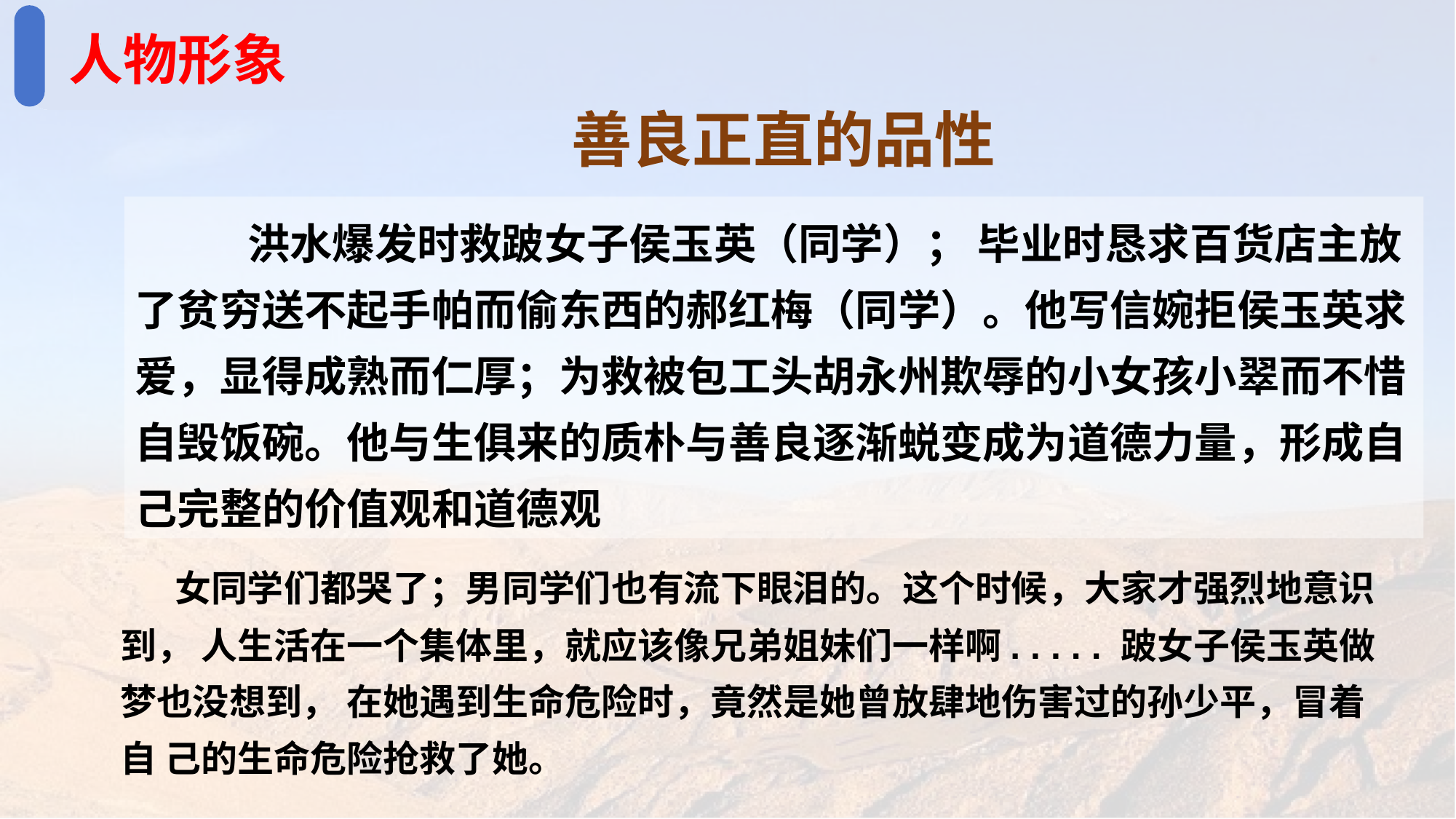

人物形象
善良正直的品性
     洪水爆发时救跛女子侯玉英（同学）； 毕业时恳求百货店主放了贫穷送不起手帕而偷东西的郝红梅（同学）。他写信婉拒侯玉英求爱，显得成熟而仁厚；为救被包工头胡永州欺辱的小女孩小翠而不惜自毁饭碗。他与生俱来的质朴与善良逐渐蜕变成为道德力量，形成自己完整的价值观和道德观
女同学们都哭了；男同学们也有流下眼泪的。这个时候，大家才强烈地意识到， 人生活在一个集体里，就应该像兄弟姐妹们一样啊. . . . . 跛女子侯玉英做梦也没想到， 在她遇到生命危险时，竟然是她曾放肆地伤害过的孙少平，冒着自 己的生命危险抢救了她。